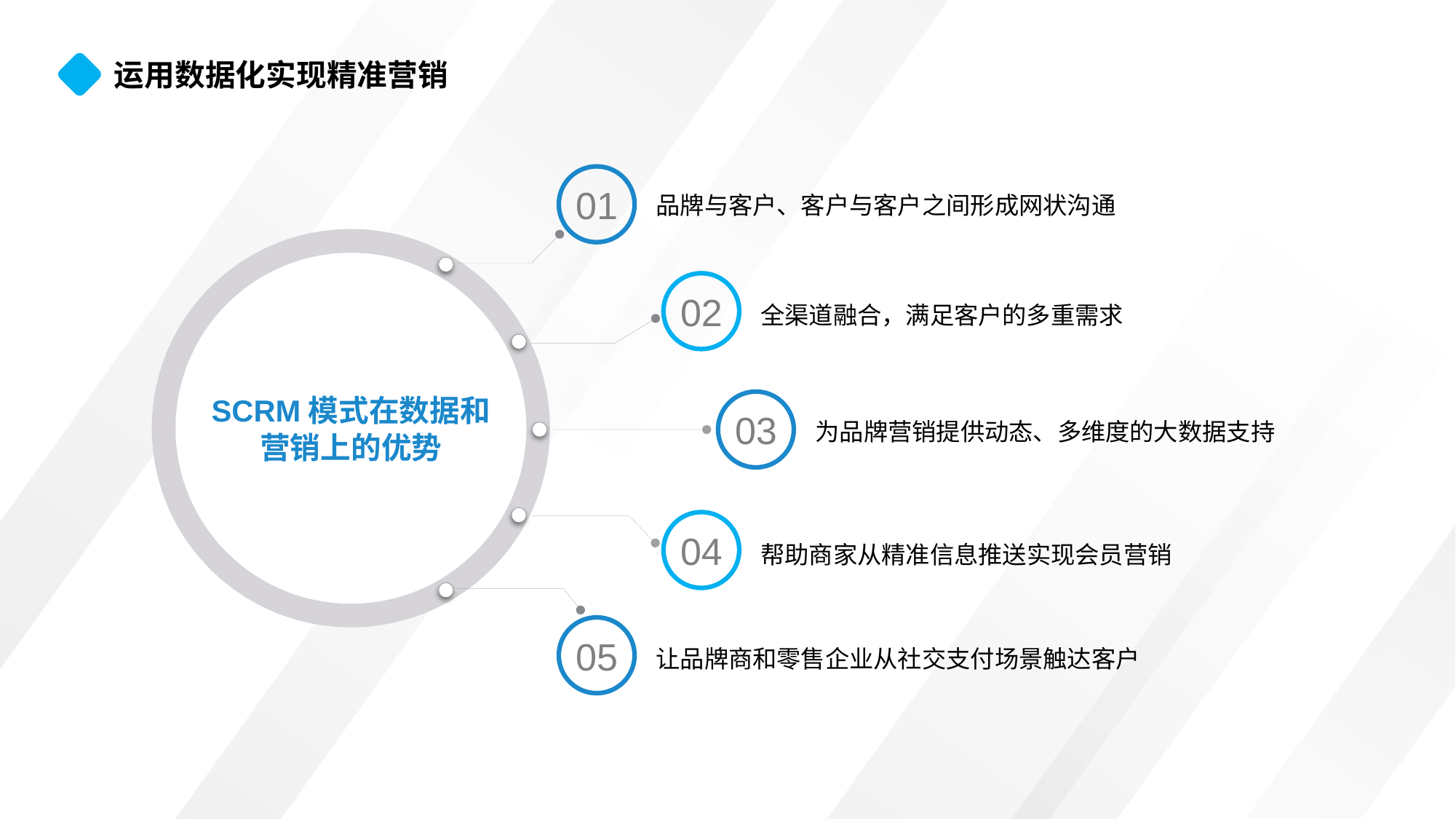

运用数据化实现精准营销

01
品牌与客户、客户与客户之间形成网状沟通

02
全渠道融合，满足客户的多重需求

03
为品牌营销提供动态、多维度的大数据支持

04

帮助商家从精准信息推送实现会员营销

05
让品牌商和零售企业从社交支付场景触达客户

SCRM模式在数据和
营销上的优势